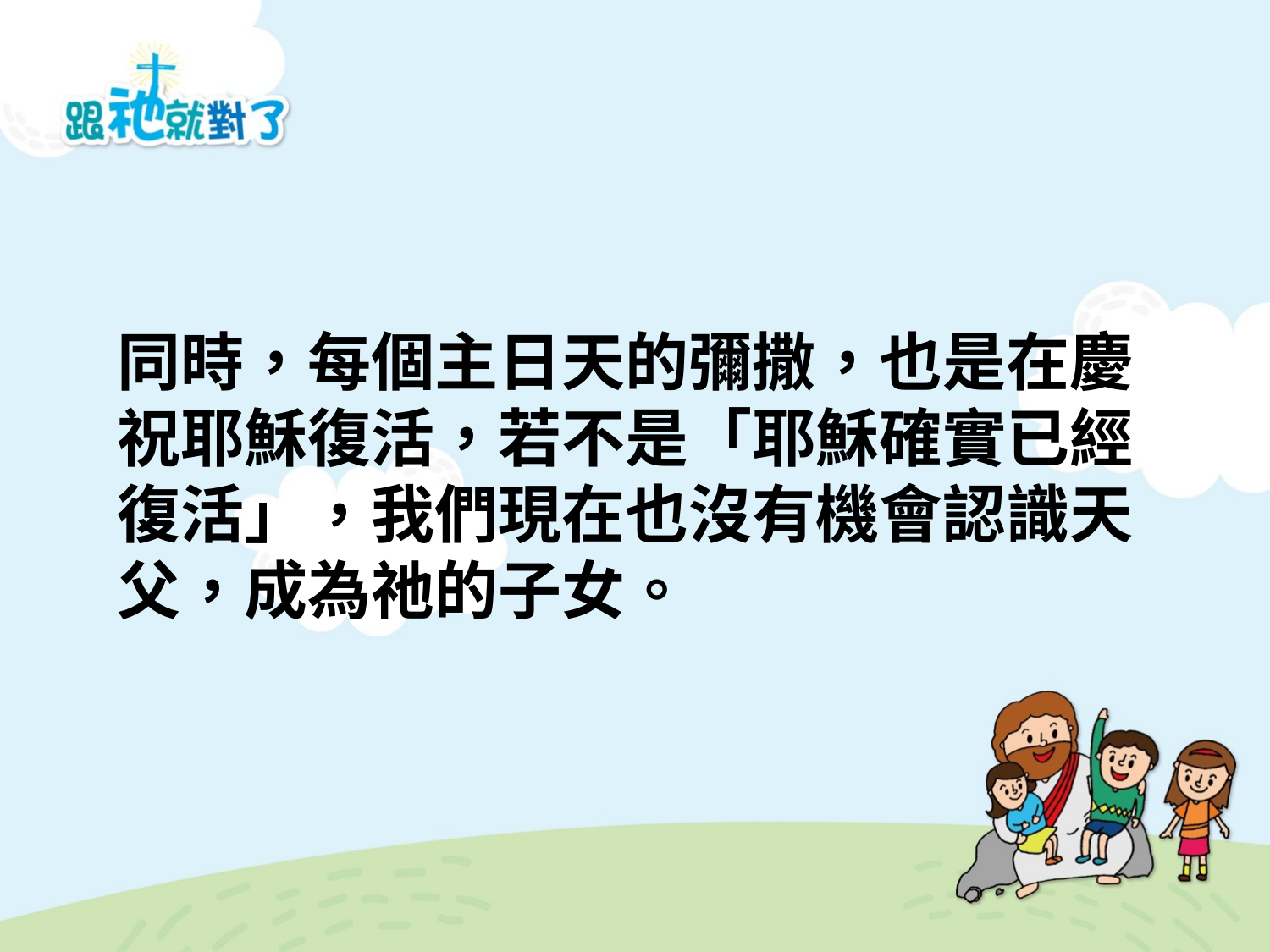

同時，每個主日天的彌撒，也是在慶祝耶穌復活，若不是「耶穌確實已經復活」，我們現在也沒有機會認識天父，成為祂的子女。